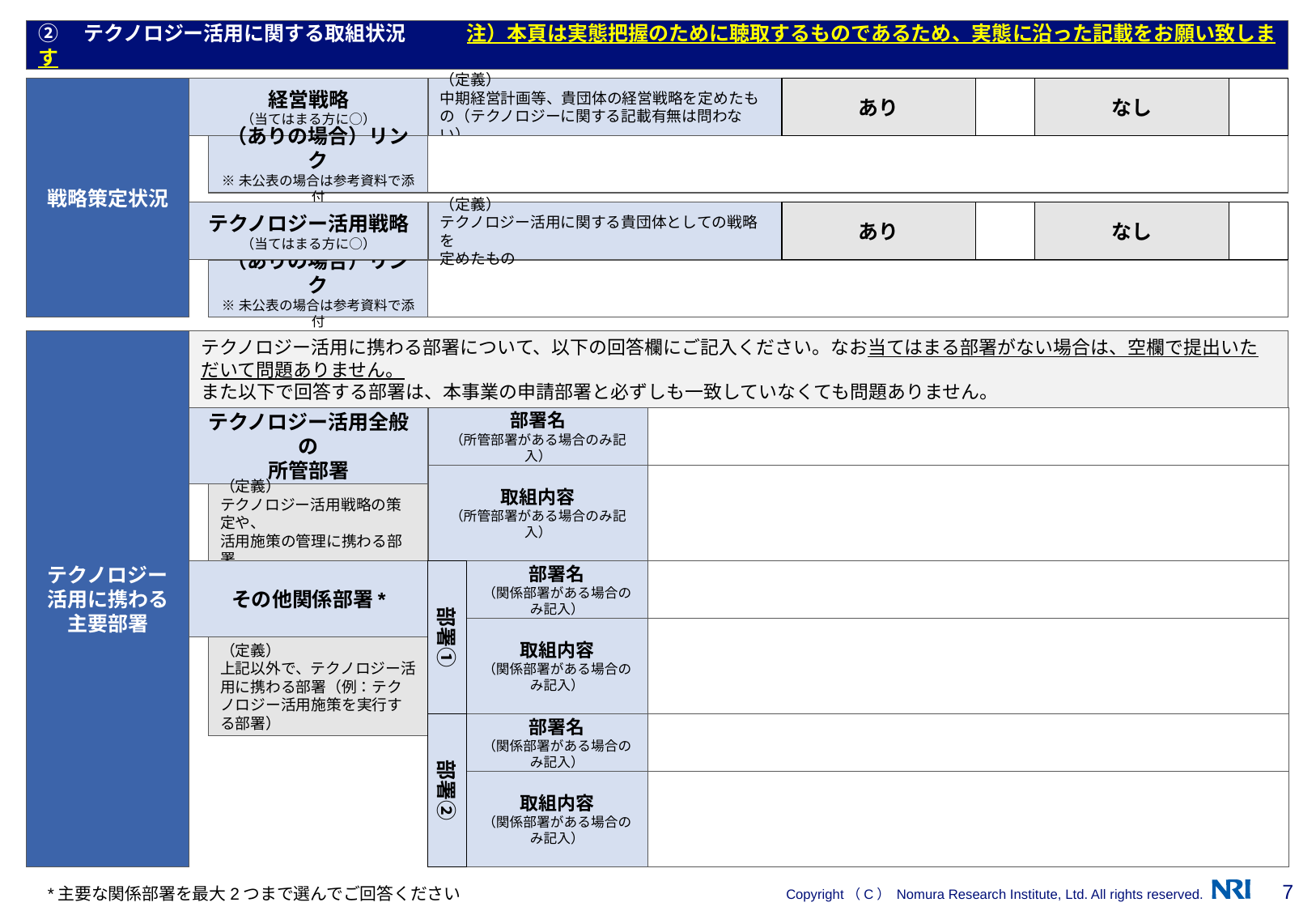

②　テクノロジー活用に関する取組状況　　　注）本頁は実態把握のために聴取するものであるため、実態に沿った記載をお願い致します
戦略策定状況
経営戦略
（当てはまる方に○）
（定義）
中期経営計画等、貴団体の経営戦略を定めたもの（テクノロジーに関する記載有無は問わない）
あり

なし

（ありの場合）リンク
※未公表の場合は参考資料で添付

テクノロジー活用戦略
（当てはまる方に○）
（定義）
テクノロジー活用に関する貴団体としての戦略を
定めたもの
あり

なし

（ありの場合）リンク
※未公表の場合は参考資料で添付

テクノロジー
活用に携わる
主要部署
テクノロジー活用に携わる部署について、以下の回答欄にご記入ください。なお当てはまる部署がない場合は、空欄で提出いただいて問題ありません。
また以下で回答する部署は、本事業の申請部署と必ずしも一致していなくても問題ありません。
部署名
（所管部署がある場合のみ記入）

テクノロジー活用全般の
所管部署
取組内容
（所管部署がある場合のみ記入）

（定義）
テクノロジー活用戦略の策定や、
活用施策の管理に携わる部署
部署①
部署名
（関係部署がある場合のみ記入）
取組内容
（関係部署がある場合のみ記入）

その他関係部署*
（定義）
上記以外で、テクノロジー活用に携わる部署（例：テクノロジー活用施策を実行する部署）
部署②
部署名
（関係部署がある場合のみ記入）
取組内容
（関係部署がある場合のみ記入）

*主要な関係部署を最大2つまで選んでご回答ください